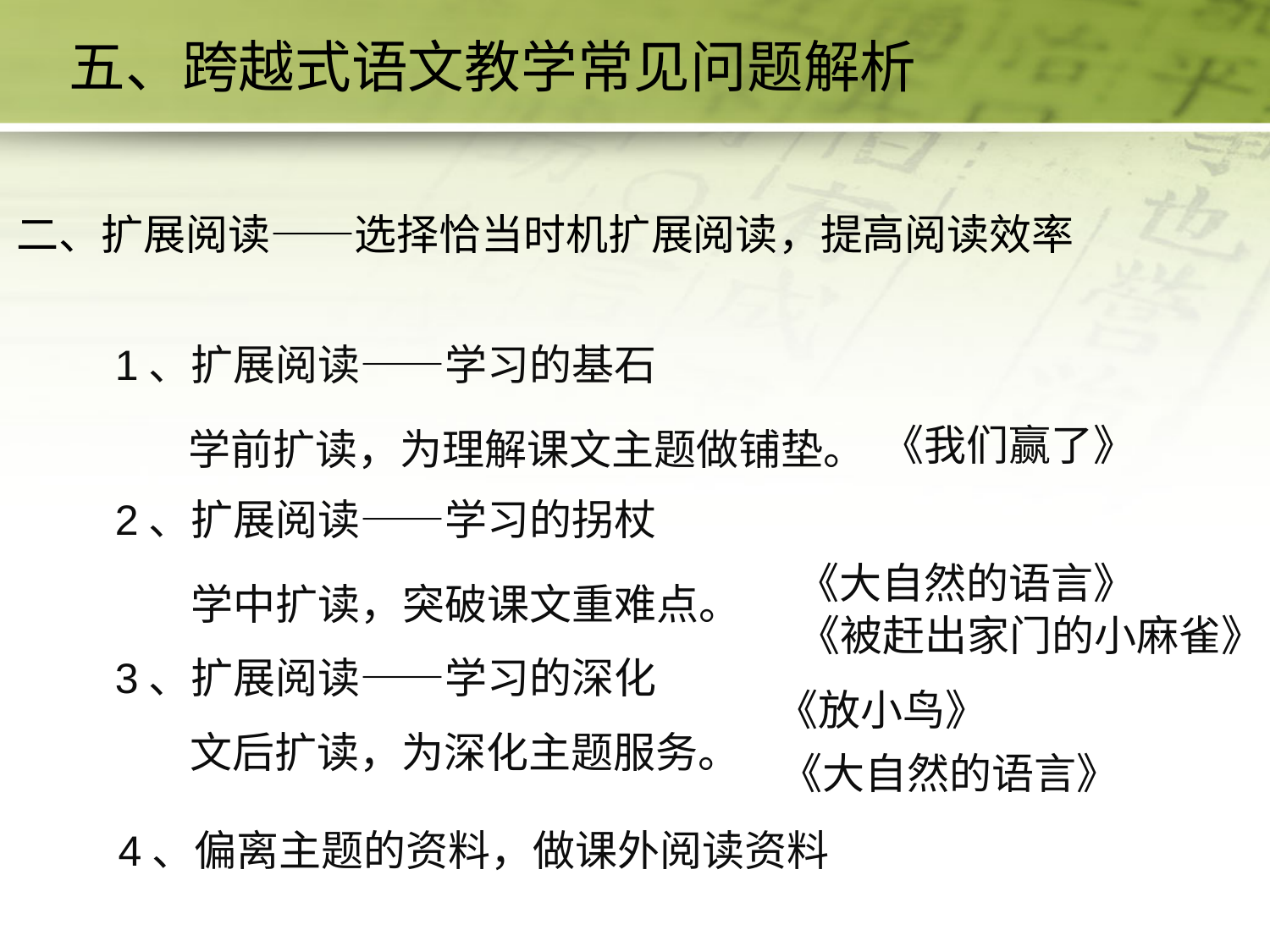

五、跨越式语文教学常见问题解析
二、扩展阅读——选择恰当时机扩展阅读，提高阅读效率
1、扩展阅读——学习的基石
《我们赢了》
学前扩读，为理解课文主题做铺垫。
2、扩展阅读——学习的拐杖
《大自然的语言》
学中扩读，突破课文重难点。
《被赶出家门的小麻雀》
3、扩展阅读——学习的深化
《放小鸟》
文后扩读，为深化主题服务。
《大自然的语言》
4、偏离主题的资料，做课外阅读资料